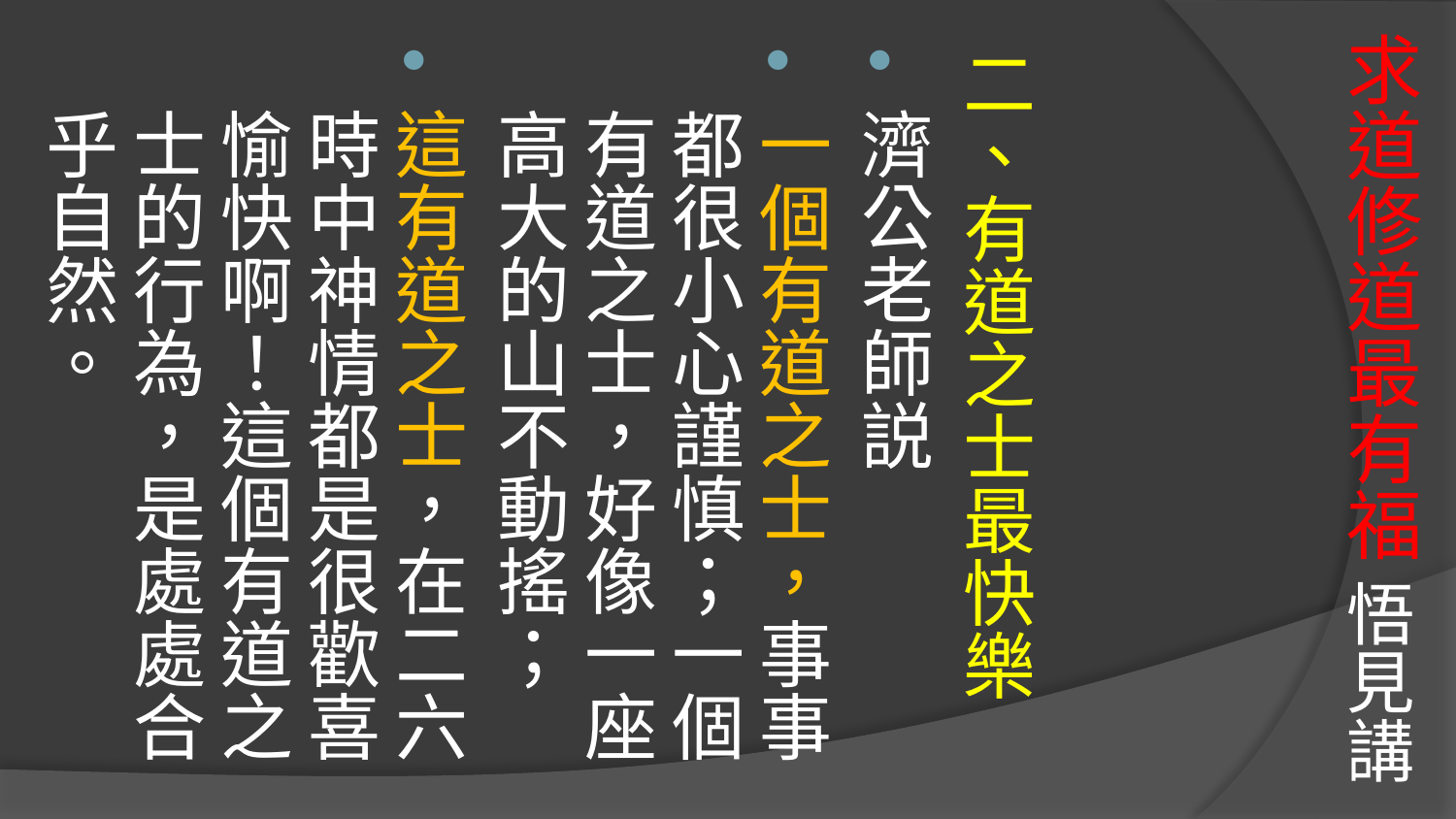

# 求道修道最有福 悟見講
二、有道之士最快樂
濟公老師説
一個有道之士，事事都很小心謹慎；一個有道之士，好像一座高大的山不動搖；
這有道之士，在二六時中神情都是很歡喜愉快啊！這個有道之士的行為，是處處合乎自然。